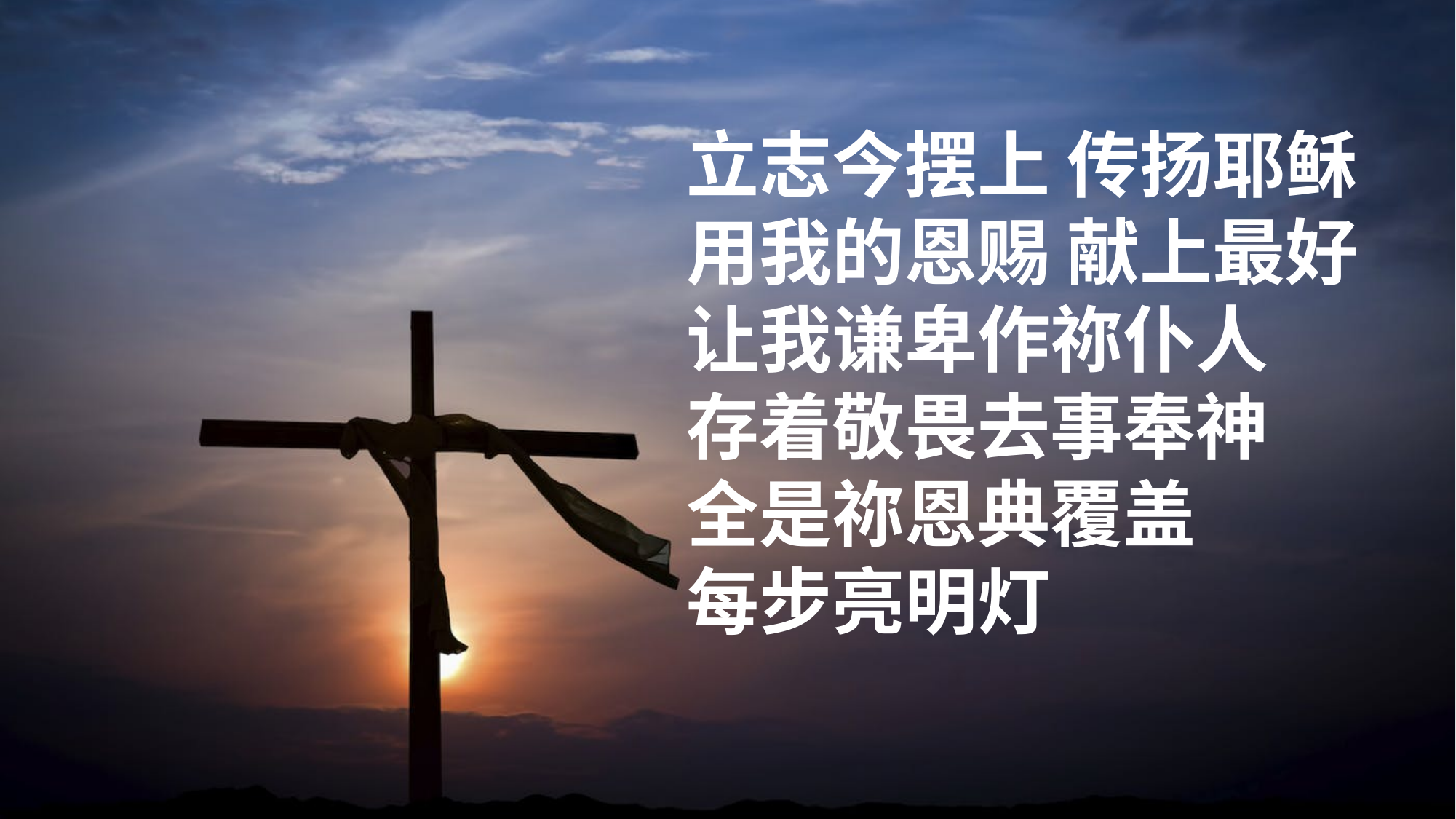

立志今摆上 传扬耶稣
用我的恩赐 献上最好
让我谦卑作祢仆人
存着敬畏去事奉神
全是祢恩典覆盖
每步亮明灯